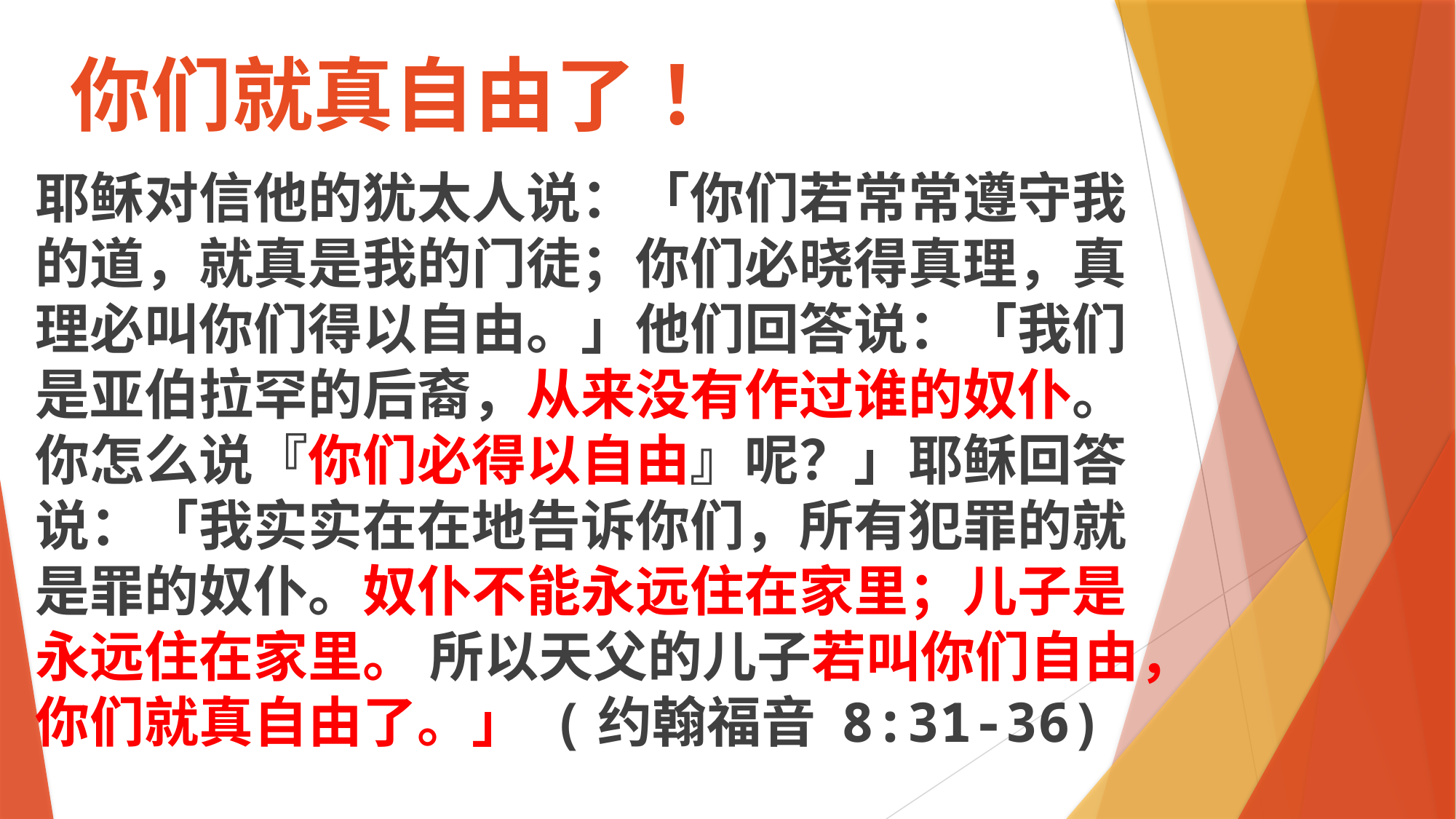

# 你们就真自由了！
耶稣对信他的犹太人说：「你们若常常遵守我的道，就真是我的门徒；你们必晓得真理，真理必叫你们得以自由。」他们回答说：「我们是亚伯拉罕的后裔，从来没有作过谁的奴仆。你怎么说『你们必得以自由』呢？」耶稣回答说：「我实实在在地告诉你们，所有犯罪的就是罪的奴仆。奴仆不能永远住在家里；儿子是永远住在家里。 所以天父的儿子若叫你们自由，你们就真自由了。」 (约翰福音 8:31-36)